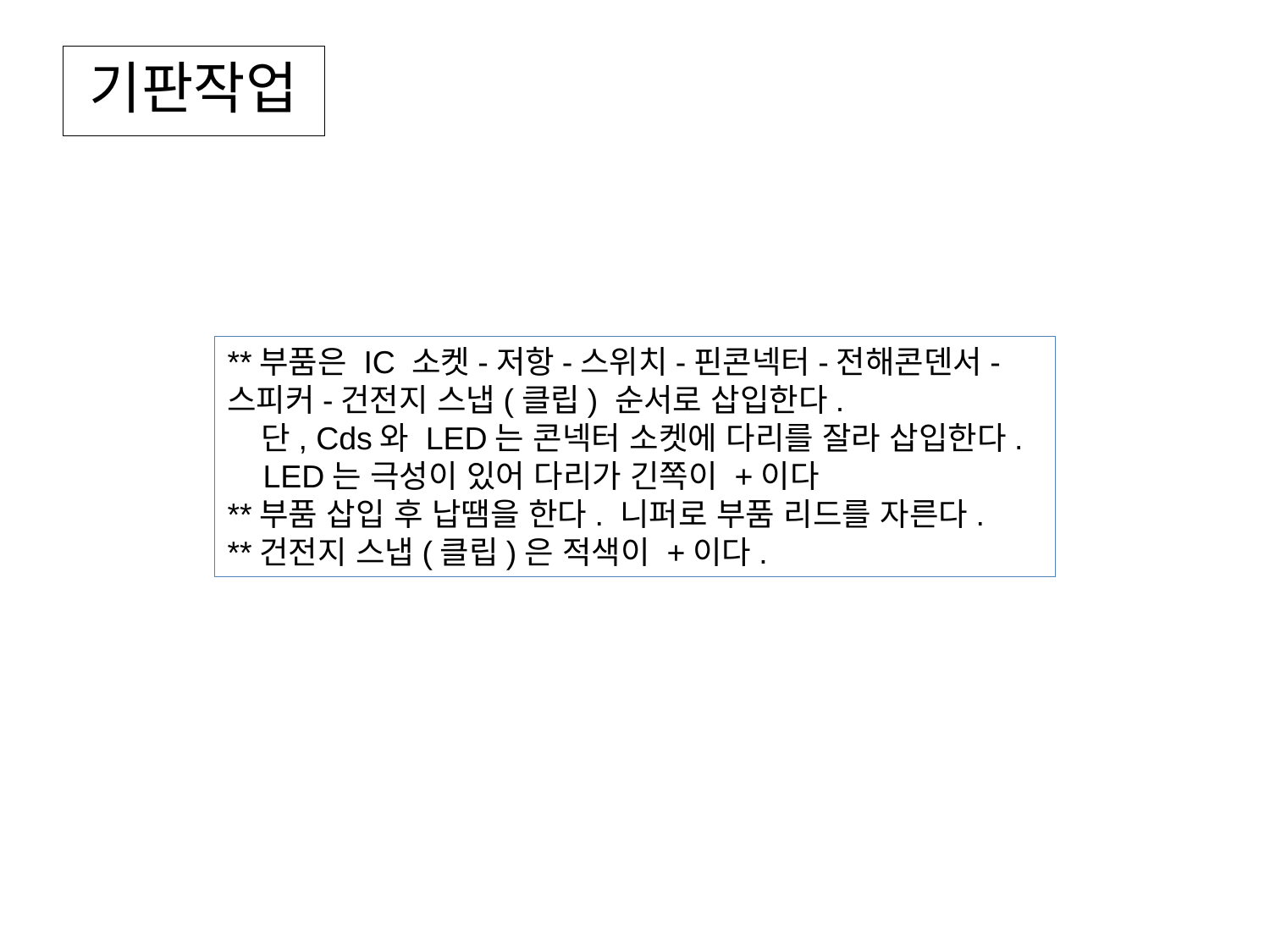

기판작업
**부품은 IC 소켓-저항-스위치-핀콘넥터-전해콘덴서-스피커-건전지 스냅(클립) 순서로 삽입한다.
   단, Cds와 LED는 콘넥터 소켓에 다리를 잘라 삽입한다.
    LED는 극성이 있어 다리가 긴쪽이 +이다
**부품 삽입 후 납땜을 한다. 니퍼로 부품 리드를 자른다.
**건전지 스냅(클립)은 적색이 +이다.